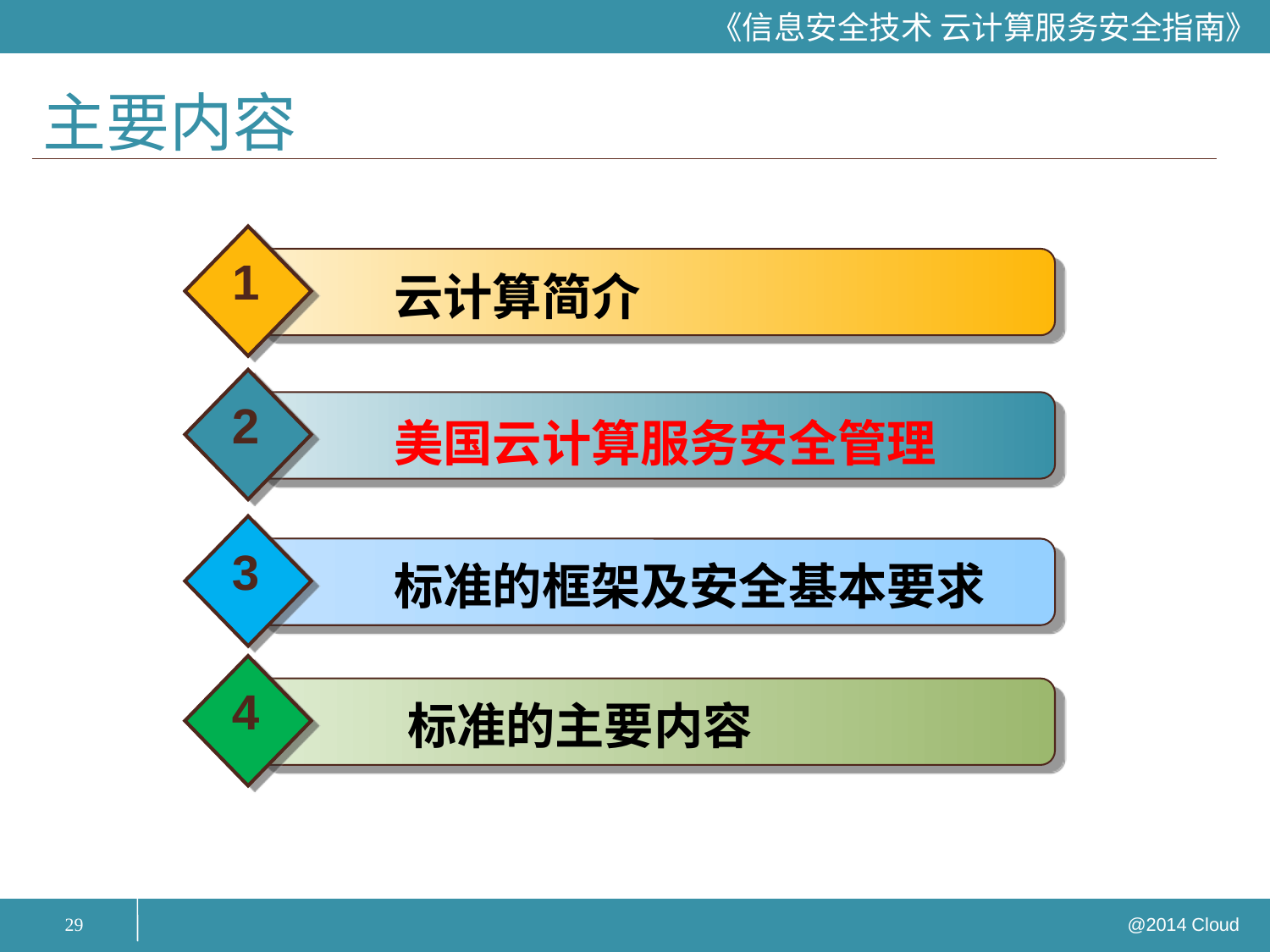

# 主要内容

1

云计算简介

2

美国云计算服务安全管理

3

标准的框架及安全基本要求

4

标准的主要内容
29